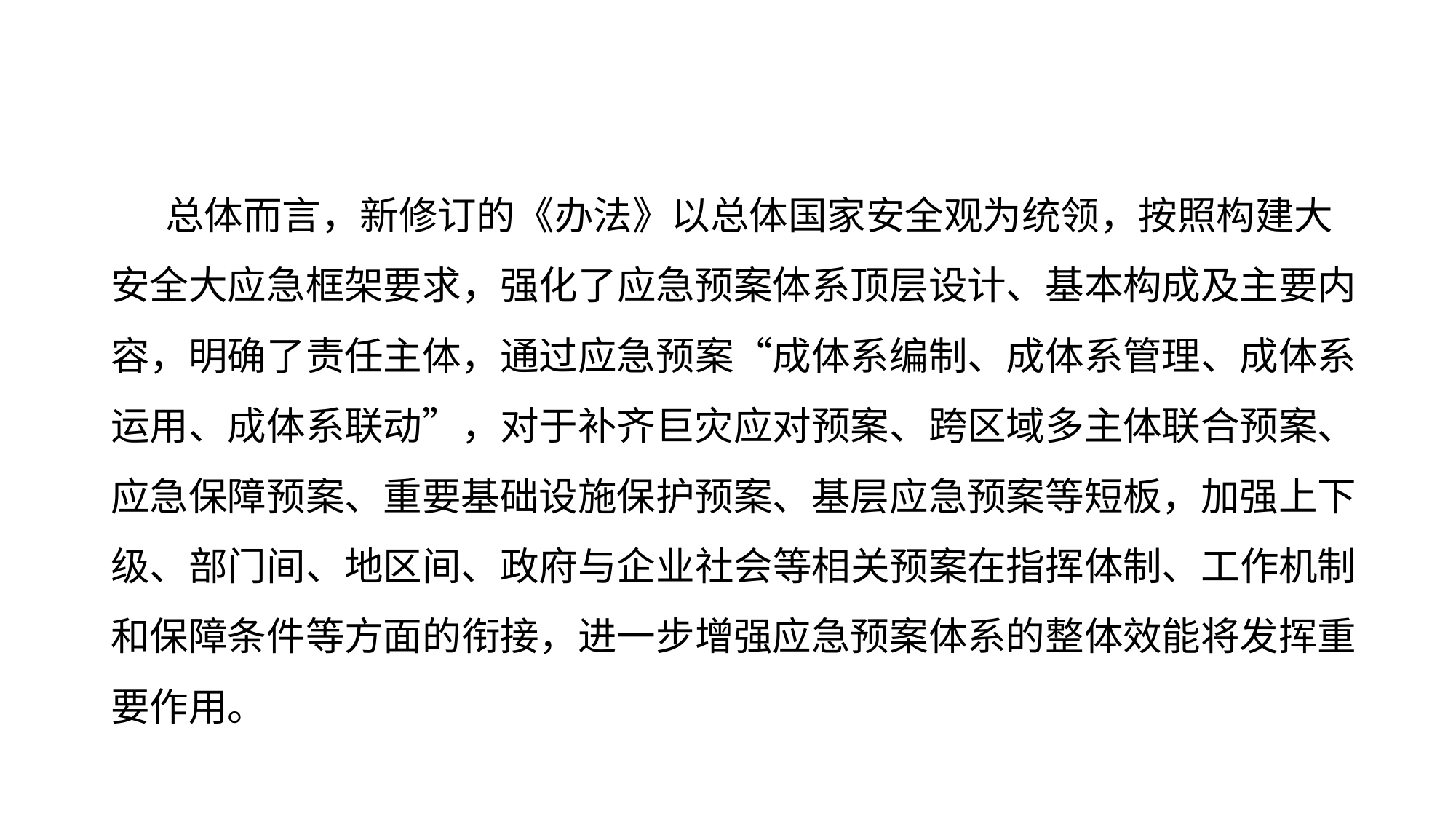

#
总体而言，新修订的《办法》以总体国家安全观为统领，按照构建大安全大应急框架要求，强化了应急预案体系顶层设计、基本构成及主要内容，明确了责任主体，通过应急预案“成体系编制、成体系管理、成体系运用、成体系联动”，对于补齐巨灾应对预案、跨区域多主体联合预案、应急保障预案、重要基础设施保护预案、基层应急预案等短板，加强上下级、部门间、地区间、政府与企业社会等相关预案在指挥体制、工作机制和保障条件等方面的衔接，进一步增强应急预案体系的整体效能将发挥重要作用。